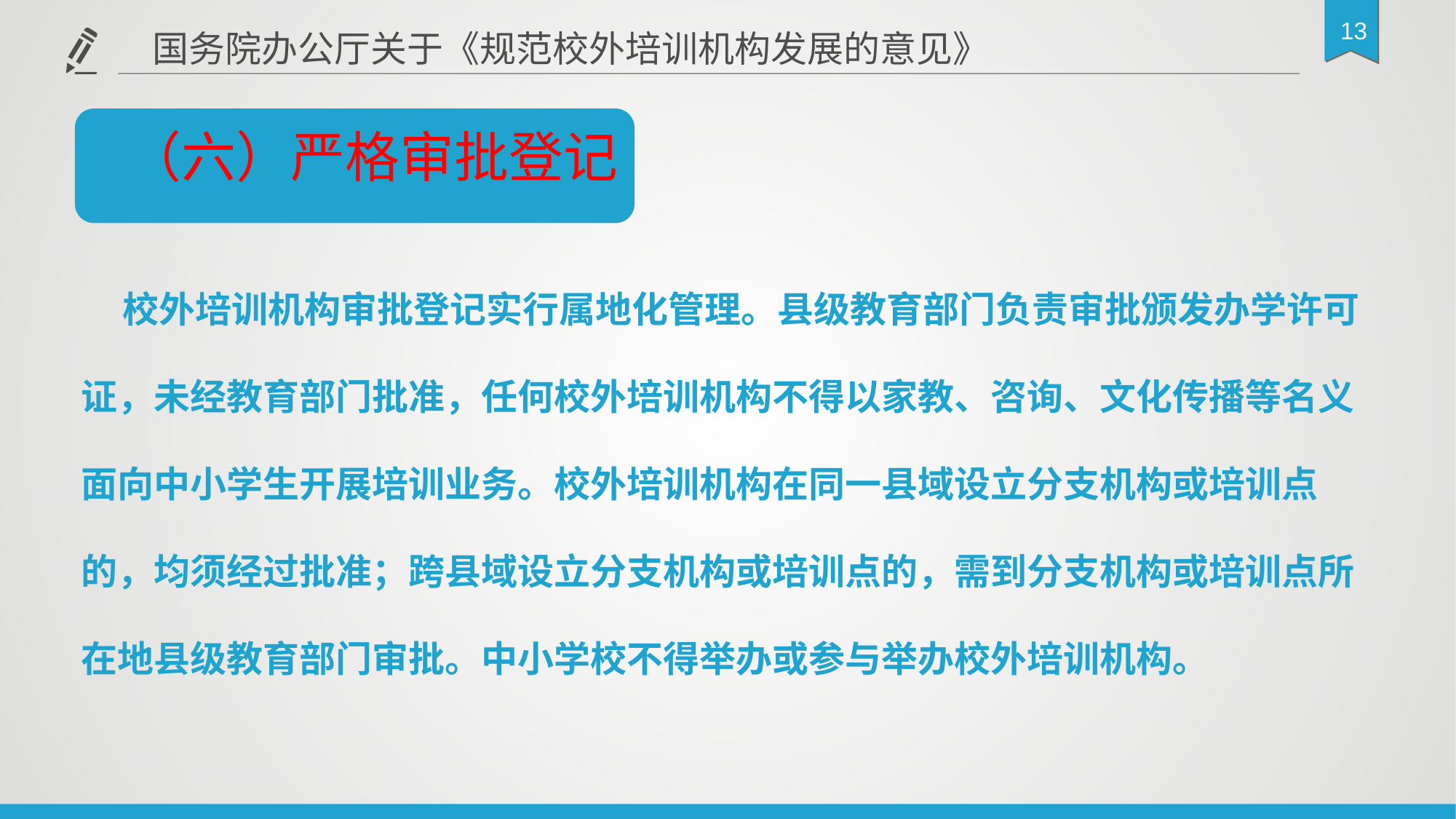

国务院办公厅关于《规范校外培训机构发展的意见》

（六）严格审批登记
    校外培训机构审批登记实行属地化管理。县级教育部门负责审批颁发办学许可证，未经教育部门批准，任何校外培训机构不得以家教、咨询、文化传播等名义面向中小学生开展培训业务。校外培训机构在同一县域设立分支机构或培训点的，均须经过批准；跨县域设立分支机构或培训点的，需到分支机构或培训点所在地县级教育部门审批。中小学校不得举办或参与举办校外培训机构。